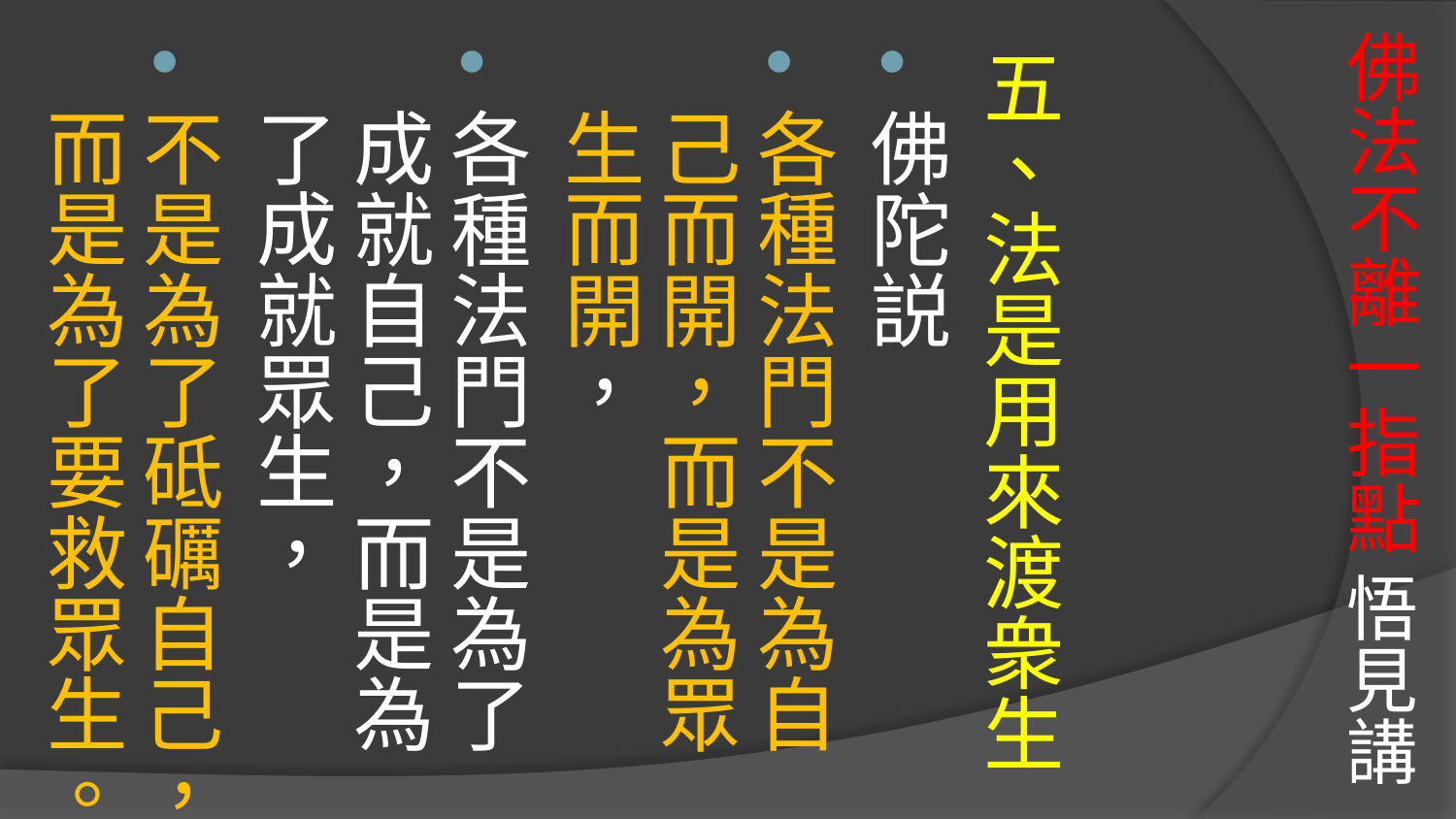

# 佛法不離一指點 悟見講
五、法是用來渡衆生
佛陀説
各種法門不是為自己而開，而是為眾生而開，
各種法門不是為了成就自己，而是為了成就眾生，
不是為了砥礪自己，而是為了要救眾生。